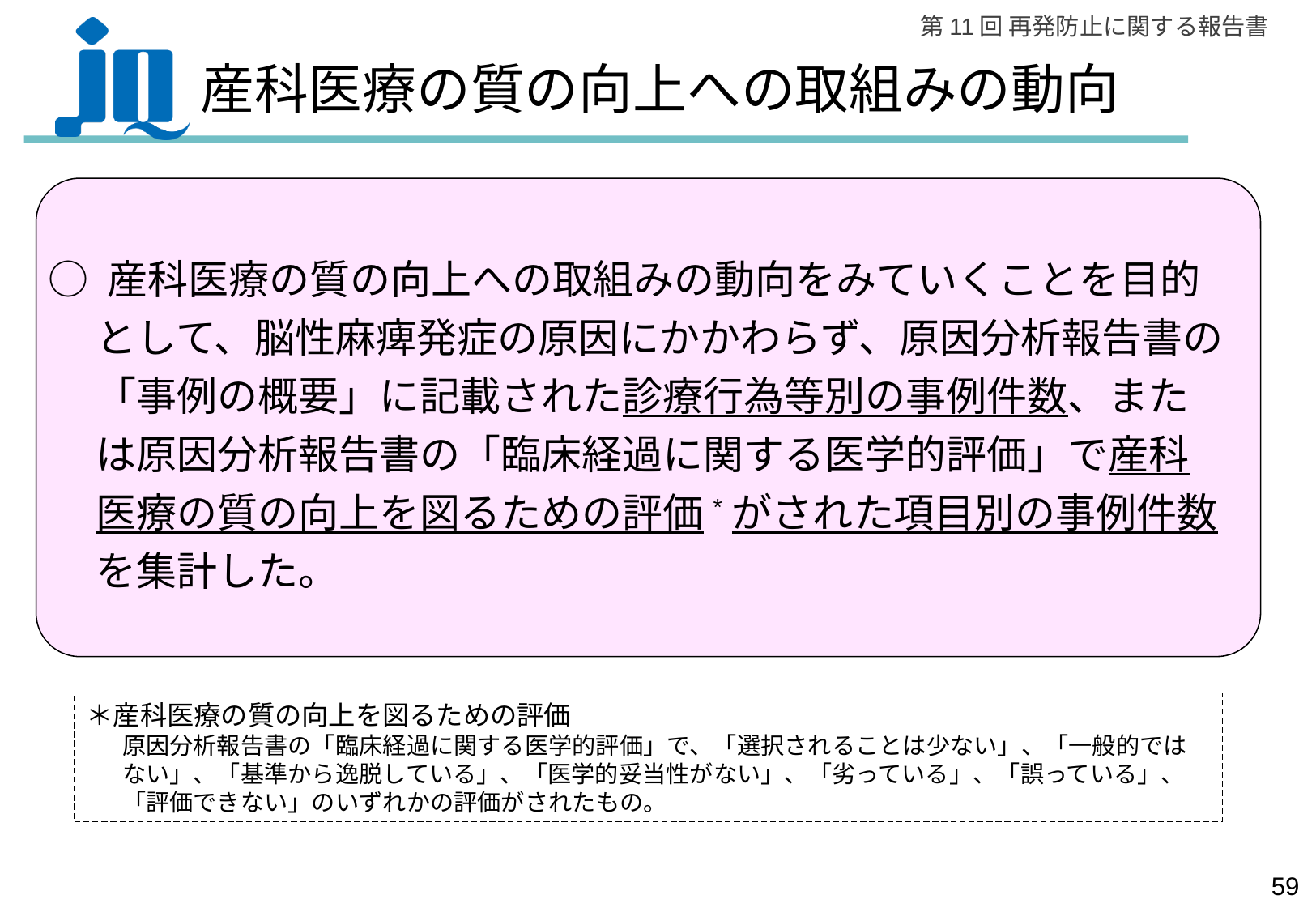

# 産科医療の質の向上への取組みの動向

○ 産科医療の質の向上への取組みの動向をみていくことを目的として、脳性麻痺発症の原因にかかわらず、原因分析報告書の「事例の概要」に記載された診療行為等別の事例件数、または原因分析報告書の「臨床経過に関する医学的評価」で産科医療の質の向上を図るための評価*がされた項目別の事例件数を集計した。
＊産科医療の質の向上を図るための評価
原因分析報告書の「臨床経過に関する医学的評価」で、「選択されることは少ない」、「一般的ではない」、「基準から逸脱している」、「医学的妥当性がない」、「劣っている」、「誤っている」、「評価できない」のいずれかの評価がされたもの。
59